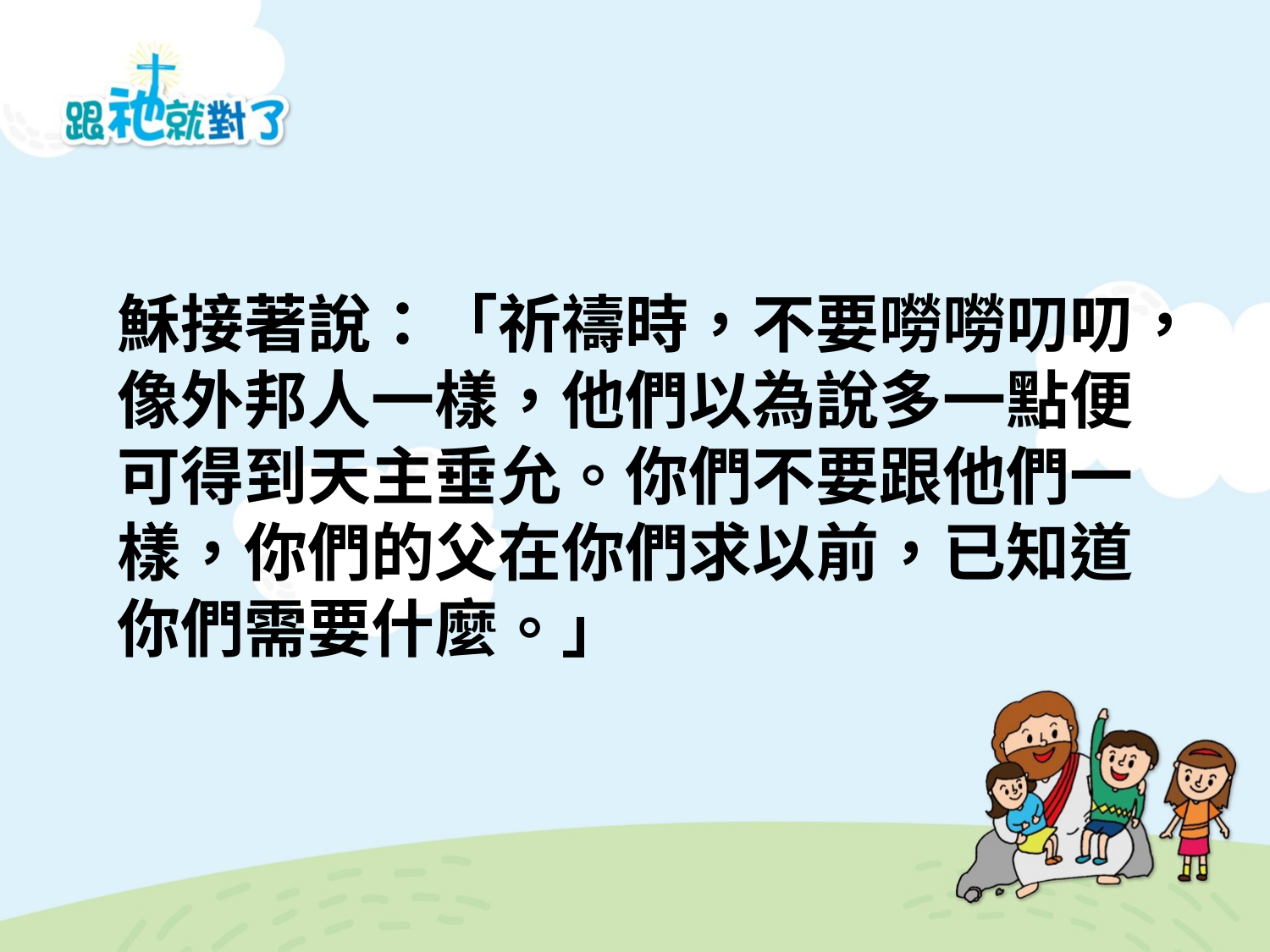

穌接著說：「祈禱時，不要嘮嘮叨叨，像外邦人一樣，他們以為說多一點便可得到天主垂允。你們不要跟他們一樣，你們的父在你們求以前，已知道你們需要什麼。」